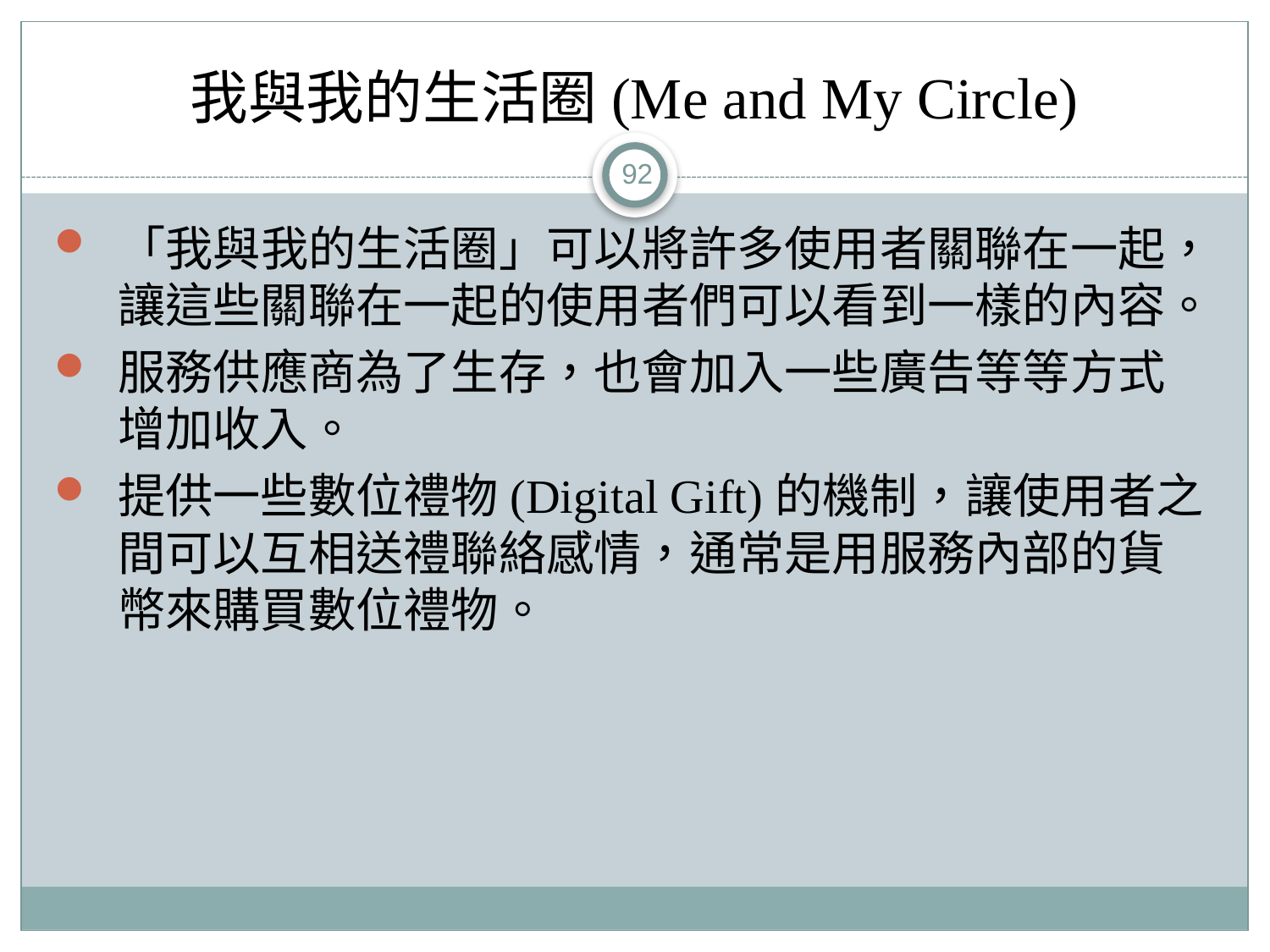

# 我與我的生活圈(Me and My Circle)
92
「我與我的生活圈」可以將許多使用者關聯在一起，讓這些關聯在一起的使用者們可以看到一樣的內容。
服務供應商為了生存，也會加入一些廣告等等方式增加收入。
提供一些數位禮物(Digital Gift)的機制，讓使用者之間可以互相送禮聯絡感情，通常是用服務內部的貨幣來購買數位禮物。